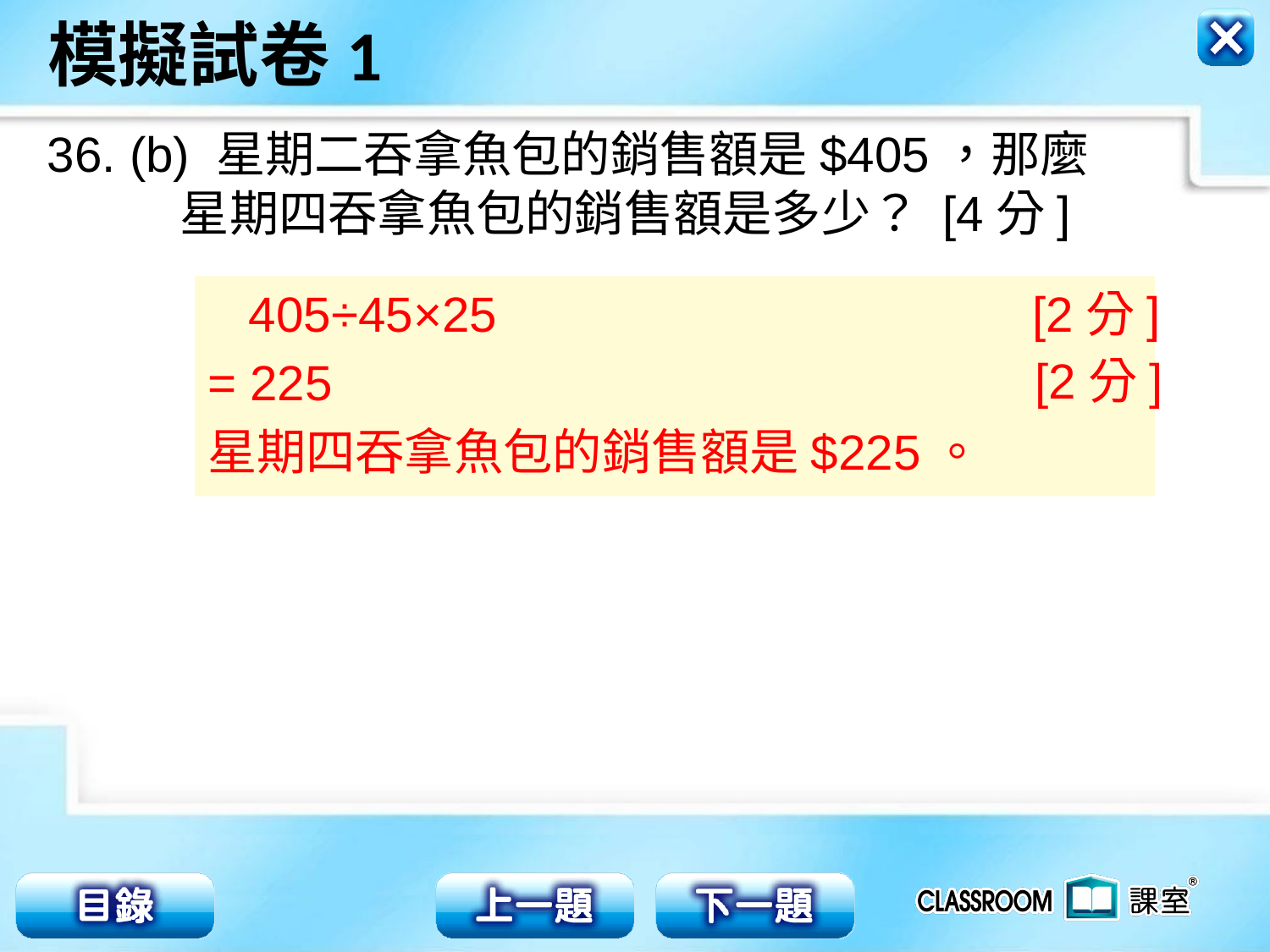

36. (b) 星期二吞拿魚包的銷售額是$405，那麼
           星期四吞拿魚包的銷售額是多少？ [4分]
   405÷45×25
= 225
星期四吞拿魚包的銷售額是$225。
 [2分]
 [2分]